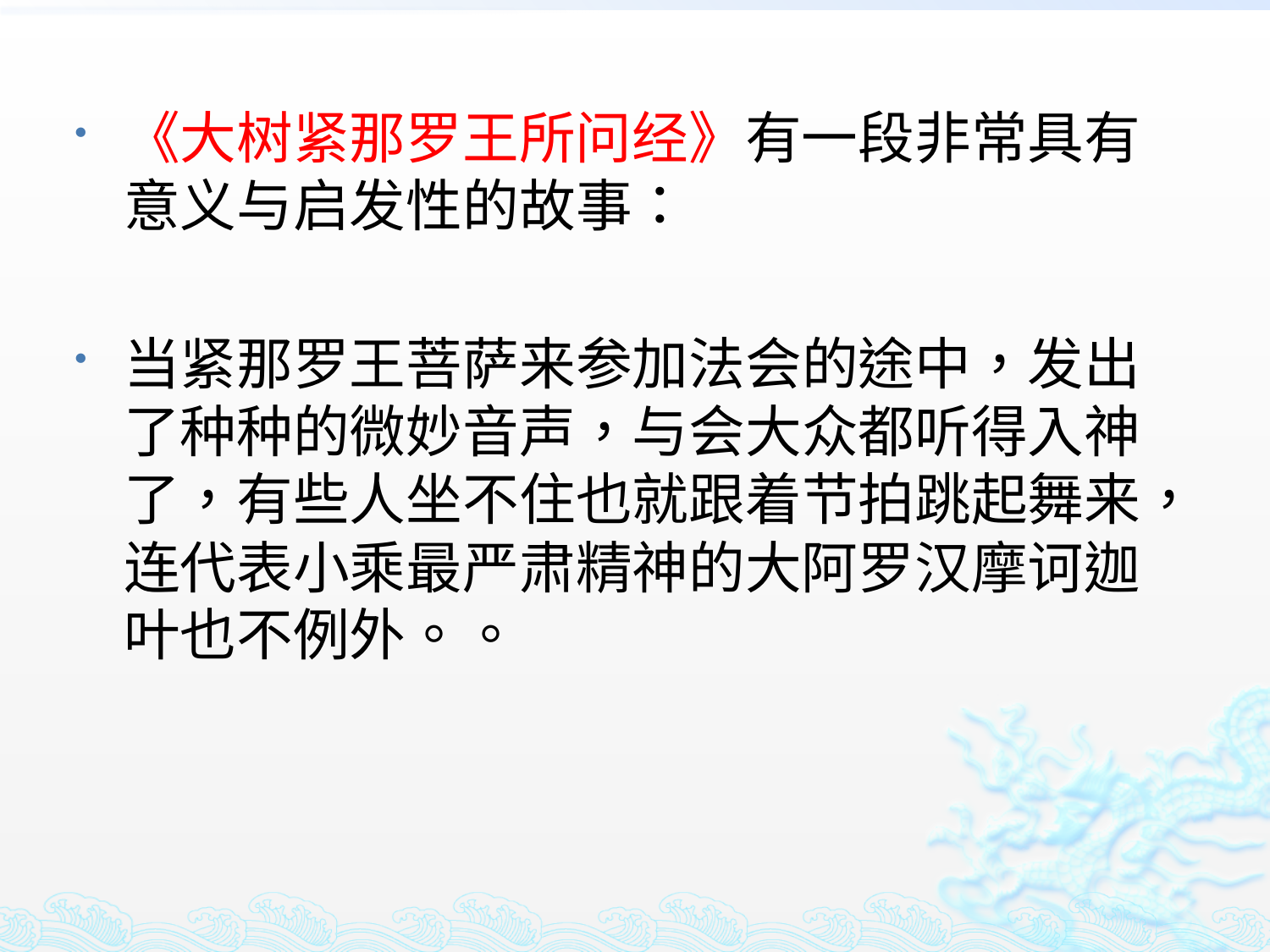

《大树紧那罗王所问经》有一段非常具有意义与启发性的故事：

当紧那罗王菩萨来参加法会的途中，发出了种种的微妙音声，与会大众都听得入神了，有些人坐不住也就跟着节拍跳起舞来，连代表小乘最严肃精神的大阿罗汉摩诃迦叶也不例外。。